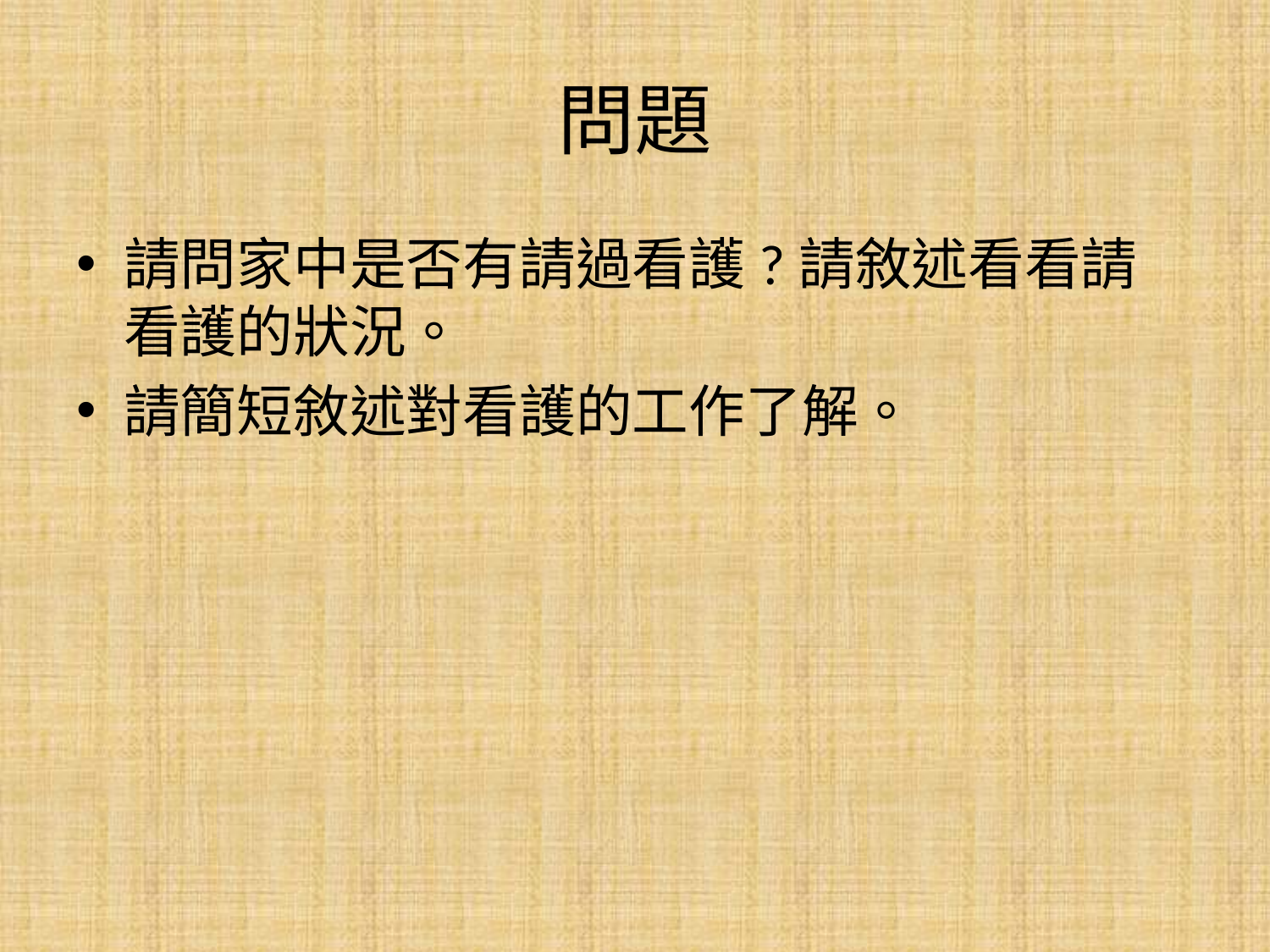

# 問題
請問家中是否有請過看護?請敘述看看請看護的狀況。
請簡短敘述對看護的工作了解。